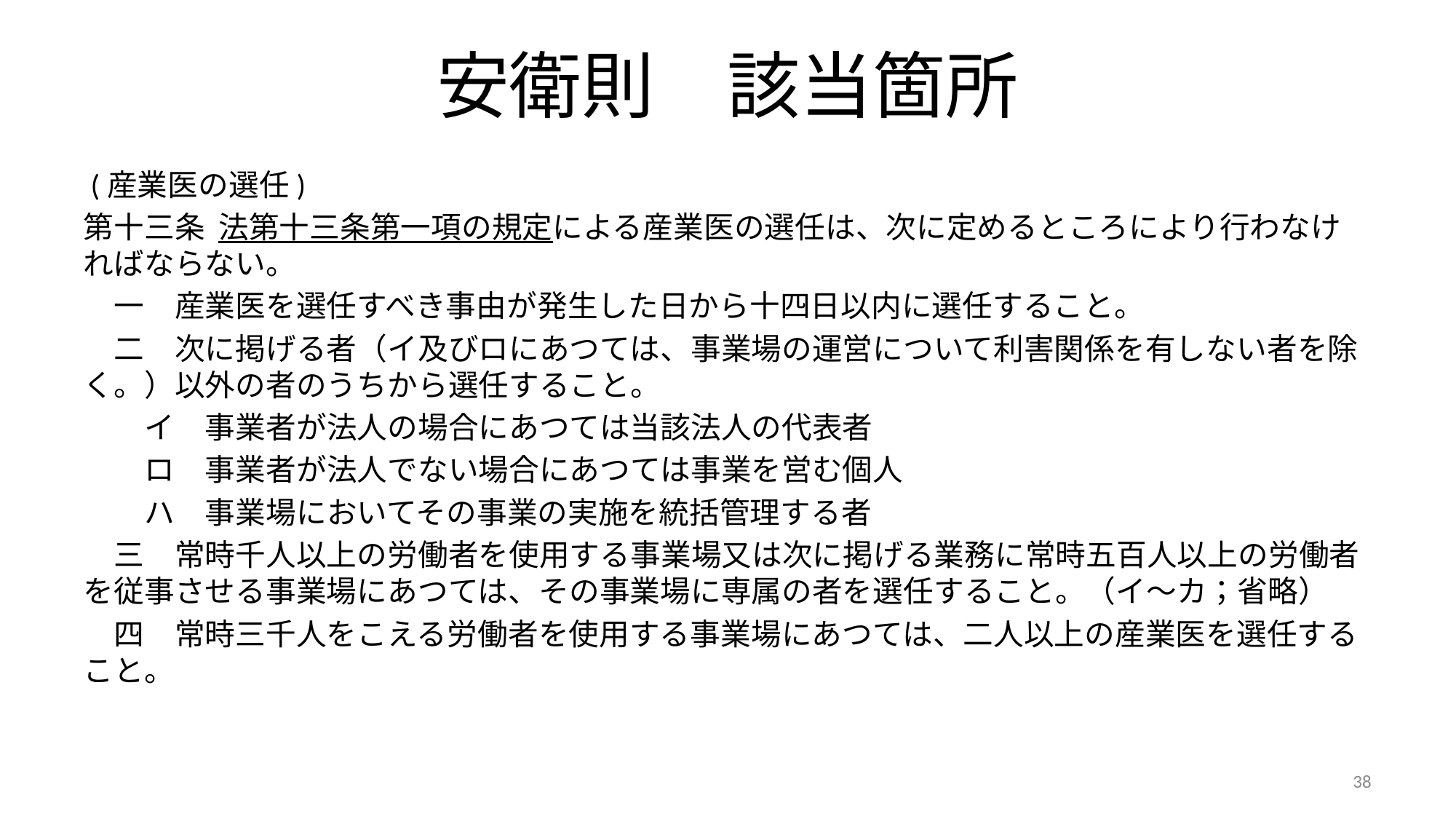

# 安衛則　該当箇所
 (産業医の選任)
第十三条  法第十三条第一項の規定による産業医の選任は、次に定めるところにより行わなければならない。
　一　産業医を選任すべき事由が発生した日から十四日以内に選任すること。
　二　次に掲げる者（イ及びロにあつては、事業場の運営について利害関係を有しない者を除く。）以外の者のうちから選任すること。
　　イ　事業者が法人の場合にあつては当該法人の代表者
　　ロ　事業者が法人でない場合にあつては事業を営む個人
　　ハ　事業場においてその事業の実施を統括管理する者
　三　常時千人以上の労働者を使用する事業場又は次に掲げる業務に常時五百人以上の労働者を従事させる事業場にあつては、その事業場に専属の者を選任すること。（イ～カ；省略）
　四　常時三千人をこえる労働者を使用する事業場にあつては、二人以上の産業医を選任すること。
38